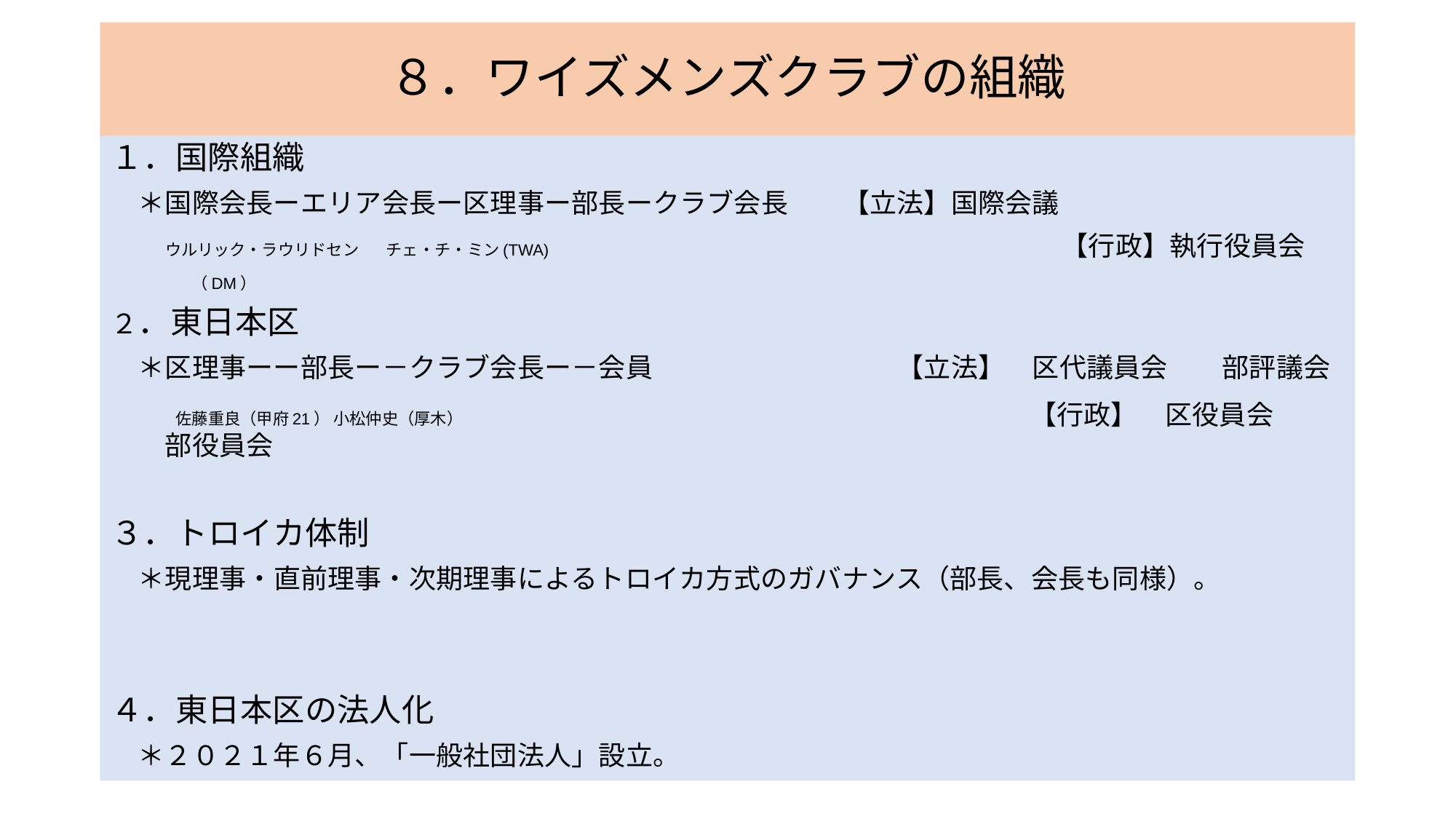

# ８．ワイズメンズクラブの組織
１．国際組織
　＊国際会長ーエリア会長ー区理事ー部長ークラブ会長　　【立法】国際会議
　　ウルリック・ラウリドセン　チェ・チ・ミン(TWA)    　　　　　　　　　　　　　　　　　　　　　　　　　　　　　　　　　【行政】執行役員会
　　　　　（DM）
２．東日本区
　＊区理事ーー部長ー－クラブ会長ー－会員　　　　　　　　　【立法】　区代議員会　　部評議会
　　佐藤重良（甲府21） 小松仲史（厚木）　　　　　　　　　　　　　　　　　　　　　　　　　　　　　　　　　　　【行政】　区役員会　　　　部役員会

３．トロイカ体制
　＊現理事・直前理事・次期理事によるトロイカ方式のガバナンス（部長、会長も同様）。

４．東日本区の法人化
　＊２０２１年６月、「一般社団法人」設立。